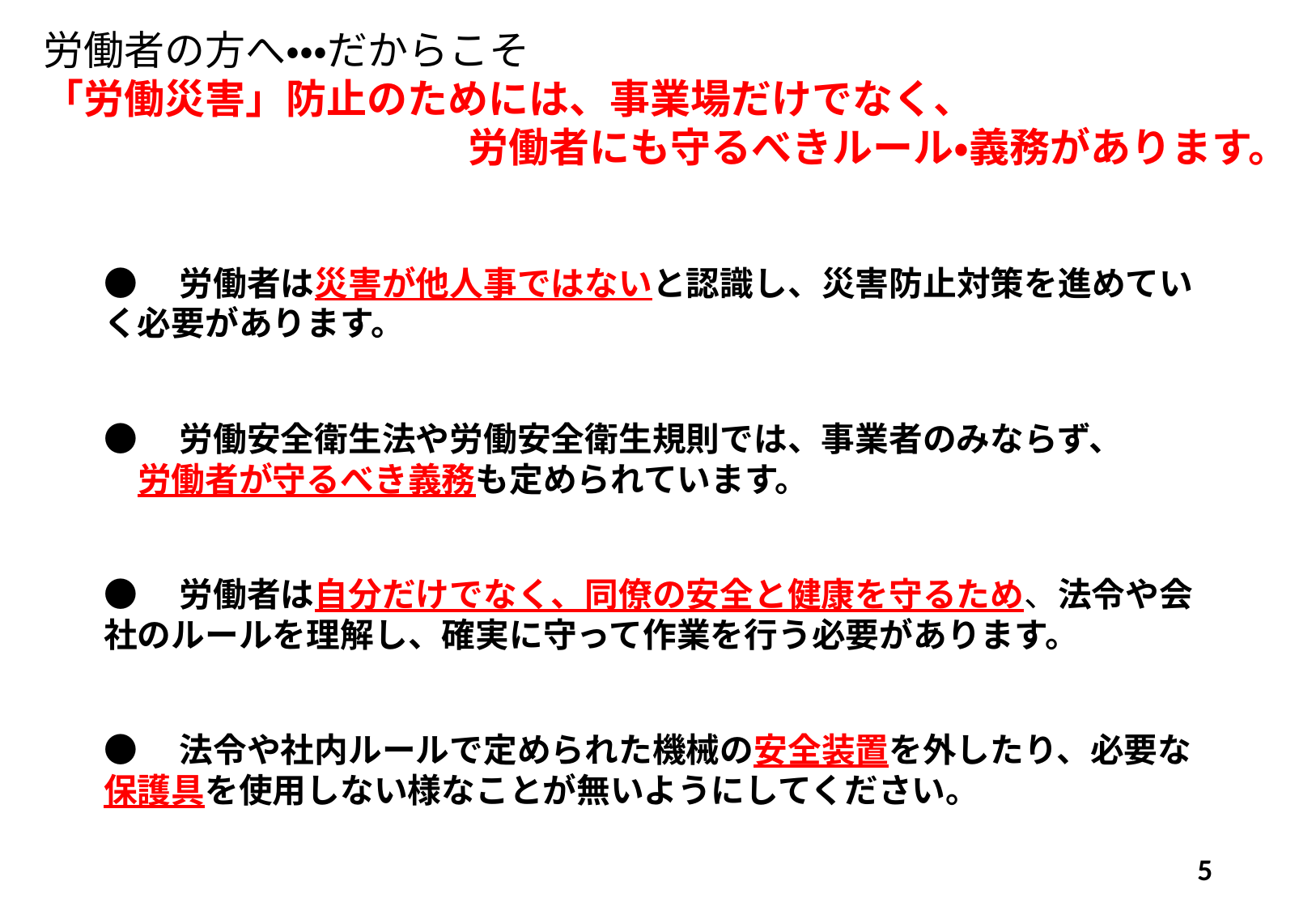

労働者の方へ・・・だからこそ
「労働災害」防止のためには、事業場だけでなく、
労働者にも守るべきルール・義務があります。
●　労働者は災害が他人事ではないと認識し、災害防止対策を進めていく必要があります。
●　労働安全衛生法や労働安全衛生規則では、事業者のみならず、
　労働者が守るべき義務も定められています。
●　労働者は自分だけでなく、同僚の安全と健康を守るため、法令や会社のルールを理解し、確実に守って作業を行う必要があります。
●　法令や社内ルールで定められた機械の安全装置を外したり、必要な保護具を使用しない様なことが無いようにしてください。
5